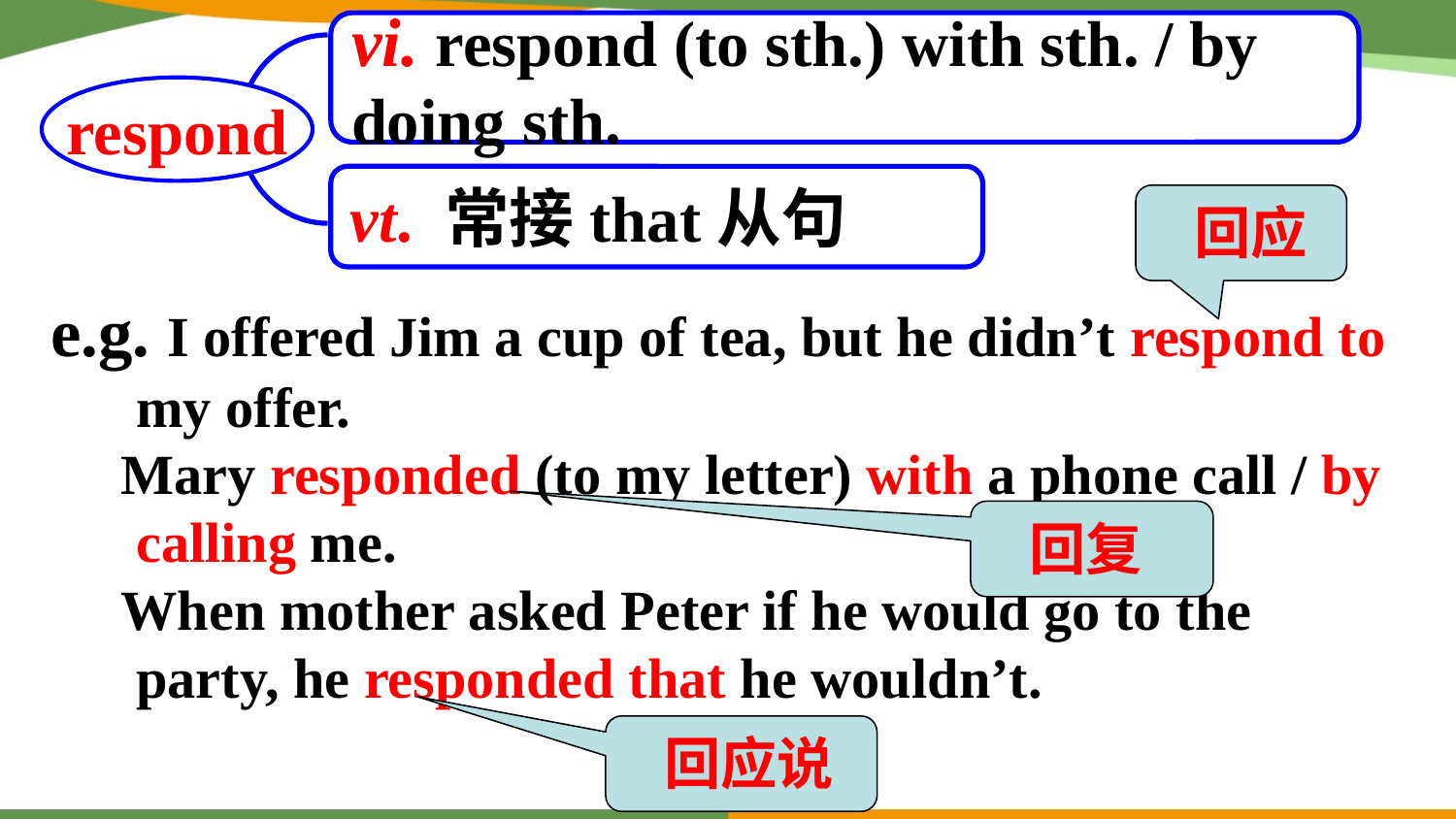

vi. respond (to sth.) with sth. / by
doing sth.

respond
vt. 常接that从句
  回应
e.g. I offered Jim a cup of tea, but he didn’t respond to my offer.
     Mary responded (to my letter) with a phone call / by calling me.
     When mother asked Peter if he would go to the party, he responded that he wouldn’t.
  回复
  回应说